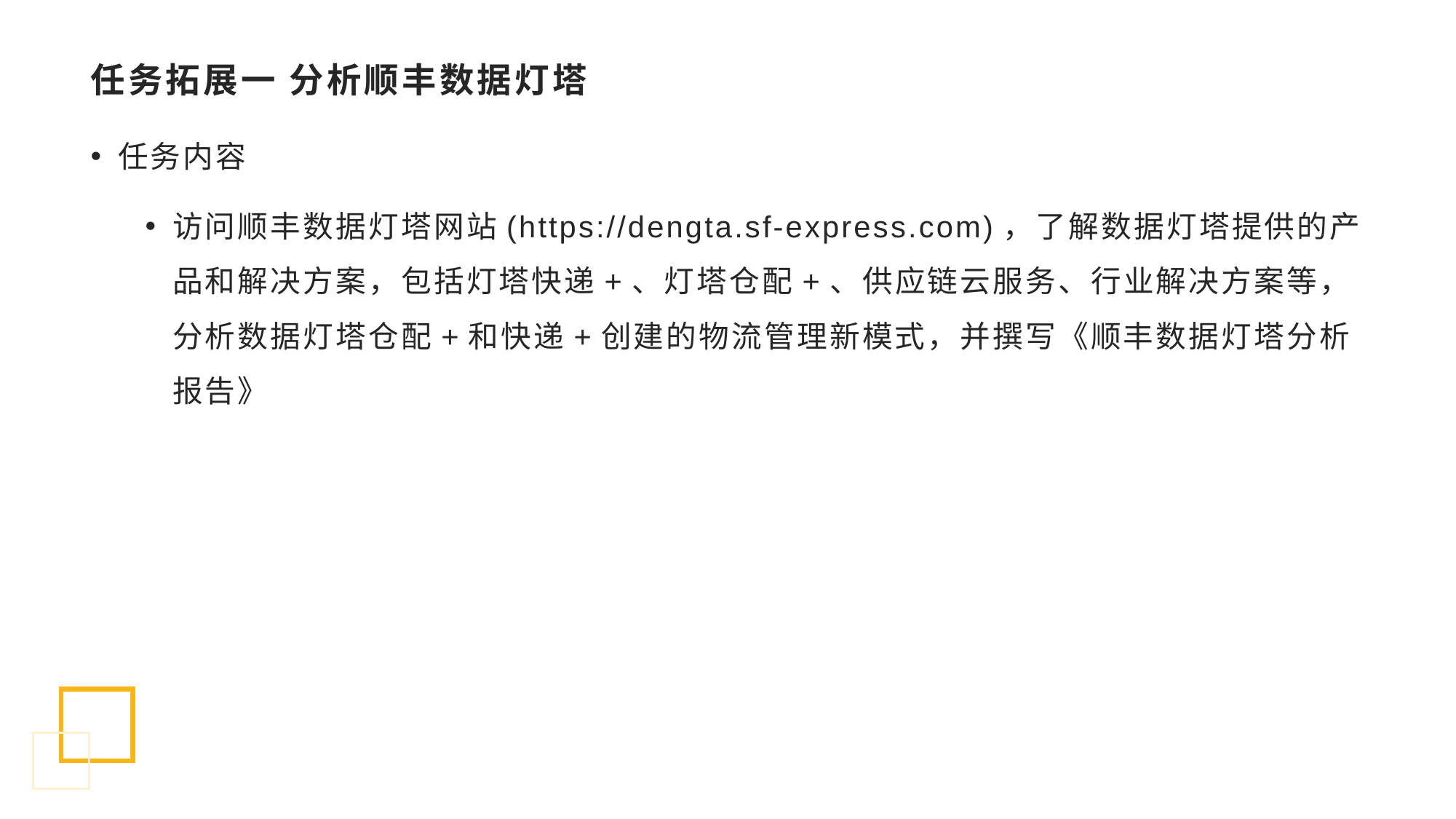

# 任务拓展一 分析顺丰数据灯塔
任务内容
访问顺丰数据灯塔网站(https://dengta.sf-express.com)，了解数据灯塔提供的产品和解决方案，包括灯塔快递+、灯塔仓配+、供应链云服务、行业解决方案等，分析数据灯塔仓配+和快递+创建的物流管理新模式，并撰写《顺丰数据灯塔分析报告》